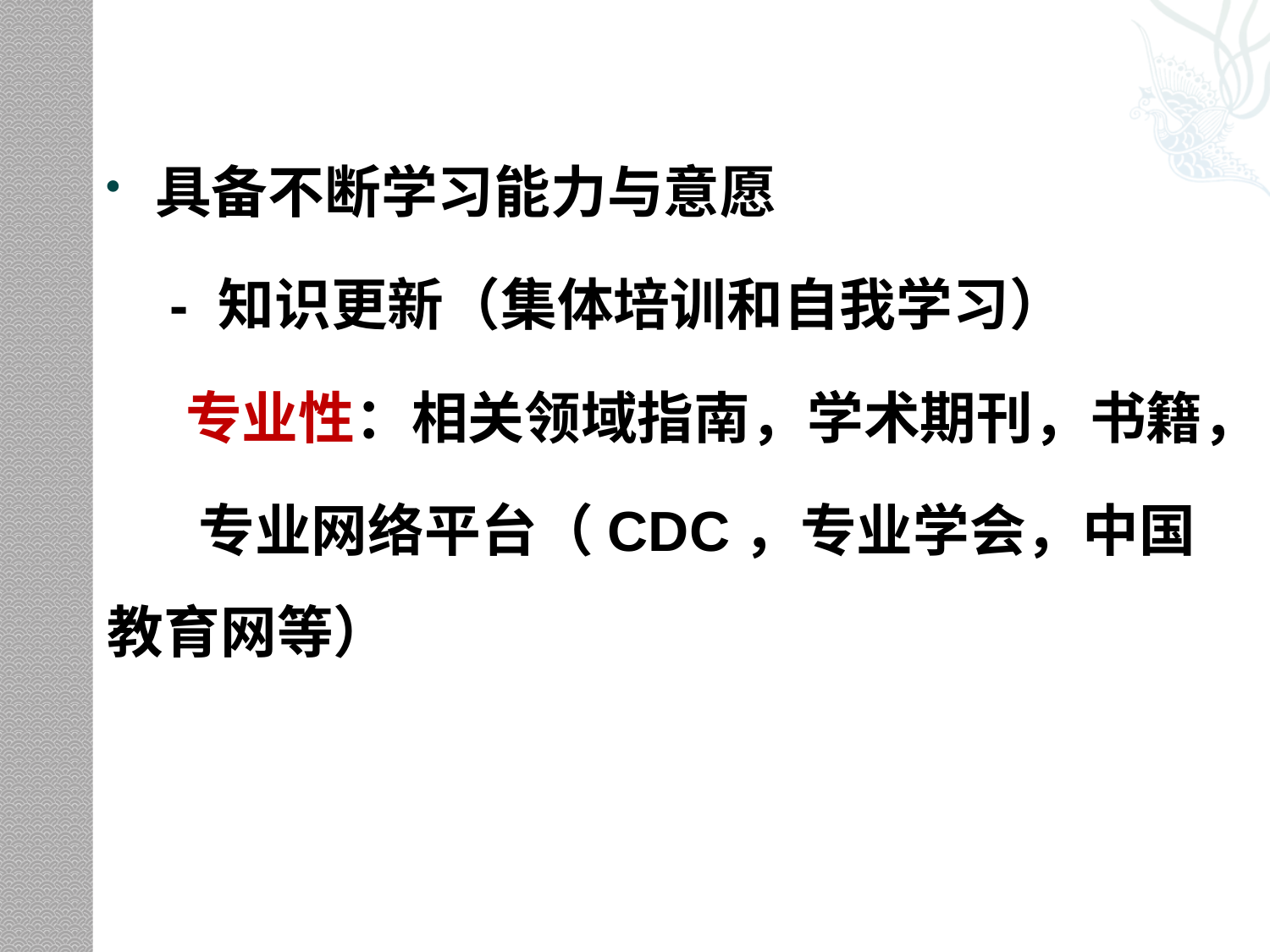

#
具备不断学习能力与意愿
    - 知识更新（集体培训和自我学习）
     专业性：相关领域指南，学术期刊，书籍，
      专业网络平台（CDC，专业学会，中国教育网等）